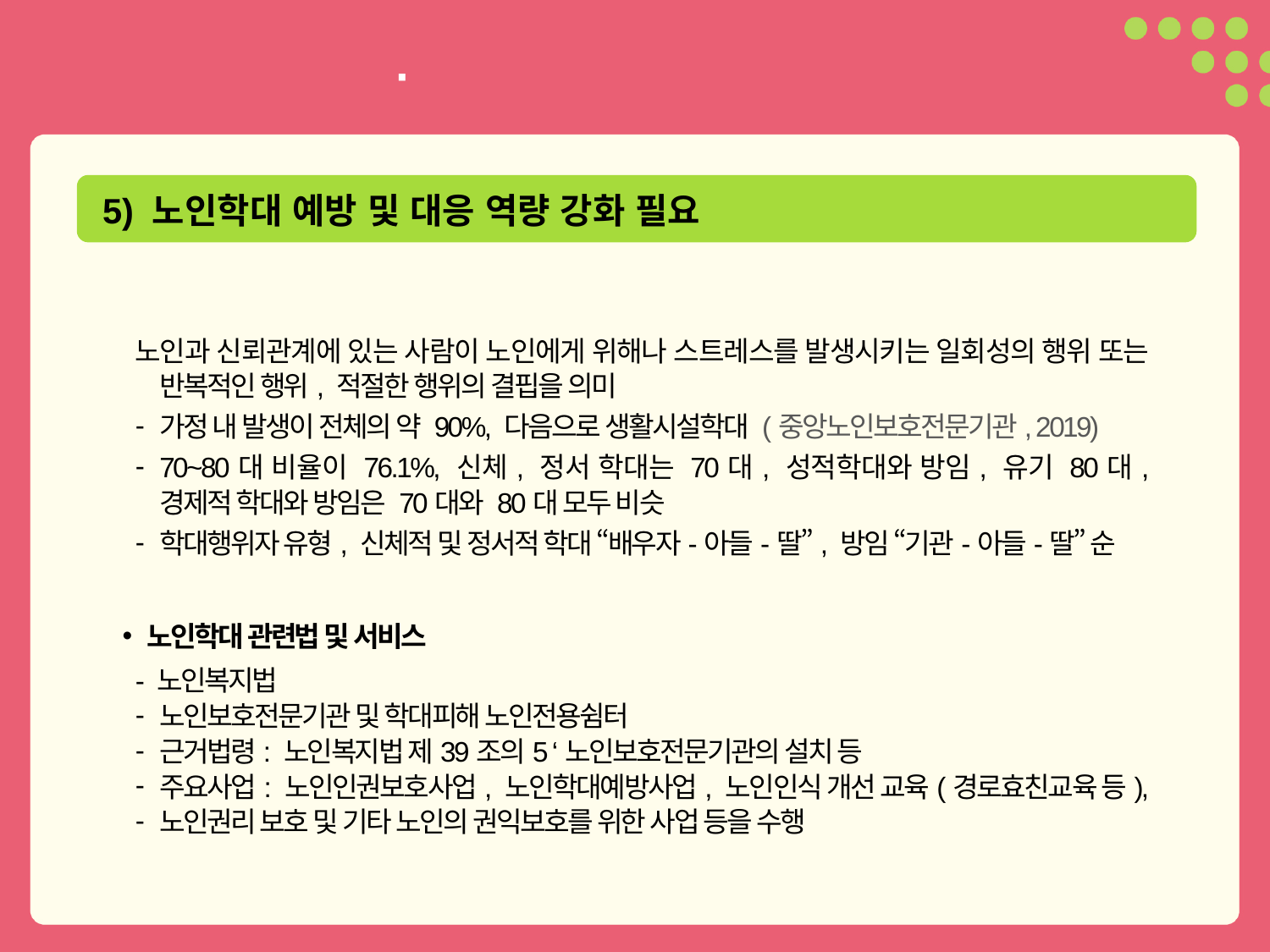

5) 노인학대 예방 및 대응 역량 강화 필요
노인과 신뢰관계에 있는 사람이 노인에게 위해나 스트레스를 발생시키는 일회성의 행위 또는 반복적인 행위, 적절한 행위의 결핍을 의미
가정 내 발생이 전체의 약 90%, 다음으로 생활시설학대 (중앙노인보호전문기관, 2019)
70~80대 비율이 76.1%, 신체, 정서 학대는 70대, 성적학대와 방임, 유기 80대, 경제적 학대와 방임은 70대와 80대 모두 비슷
학대행위자 유형, 신체적 및 정서적 학대 “배우자-아들-딸”, 방임 “기관-아들-딸” 순

노인학대 관련법 및 서비스
- 노인복지법
노인보호전문기관 및 학대피해 노인전용쉼터
근거법령: 노인복지법 제39조의5 ‘노인보호전문기관의 설치 등
주요사업: 노인인권보호사업, 노인학대예방사업, 노인인식 개선 교육(경로효친교육 등),
노인권리 보호 및 기타 노인의 권익보호를 위한 사업 등을 수행
35